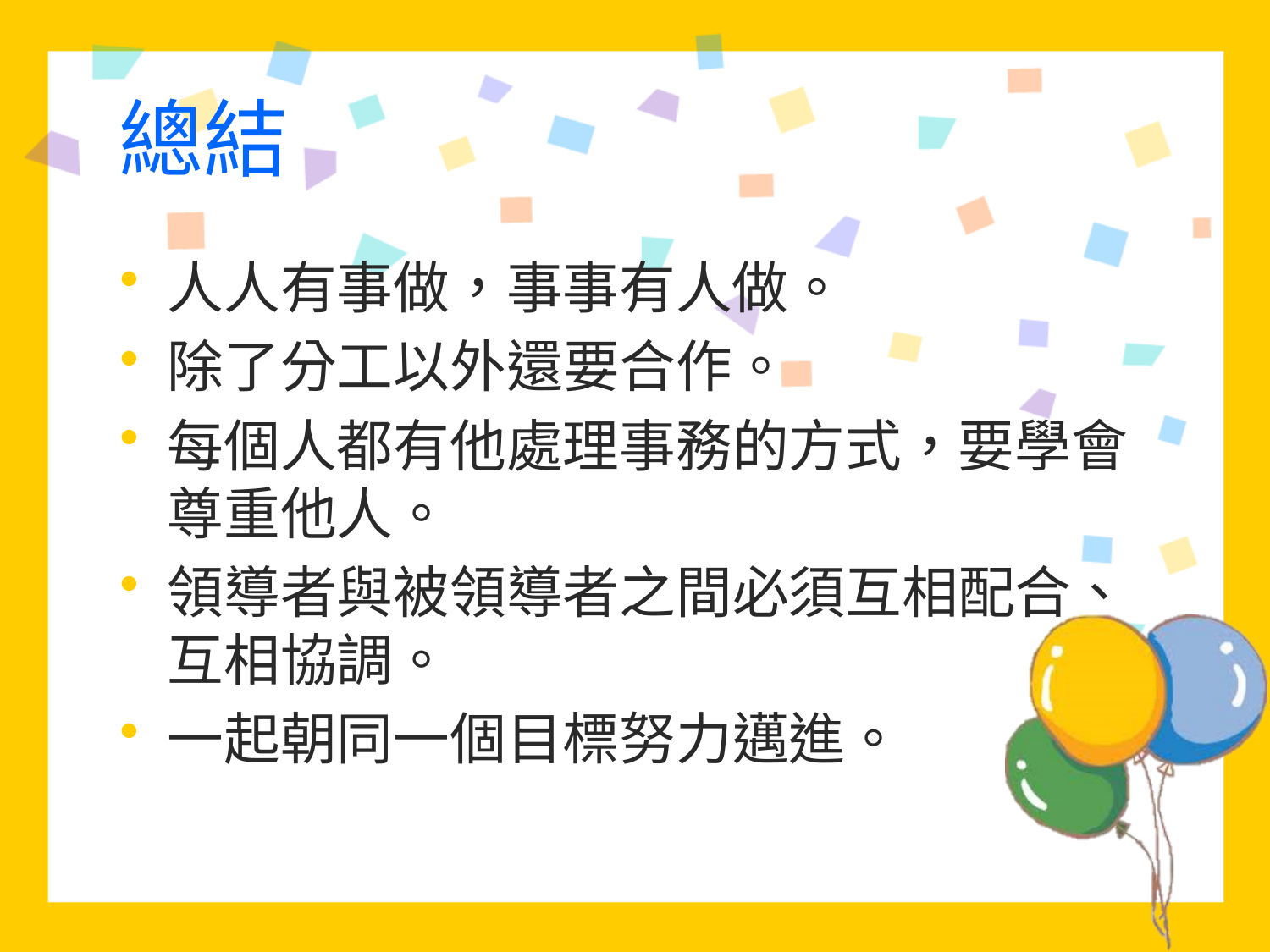

# 總結
人人有事做，事事有人做。
除了分工以外還要合作。
每個人都有他處理事務的方式，要學會尊重他人。
領導者與被領導者之間必須互相配合、互相協調。
一起朝同一個目標努力邁進。